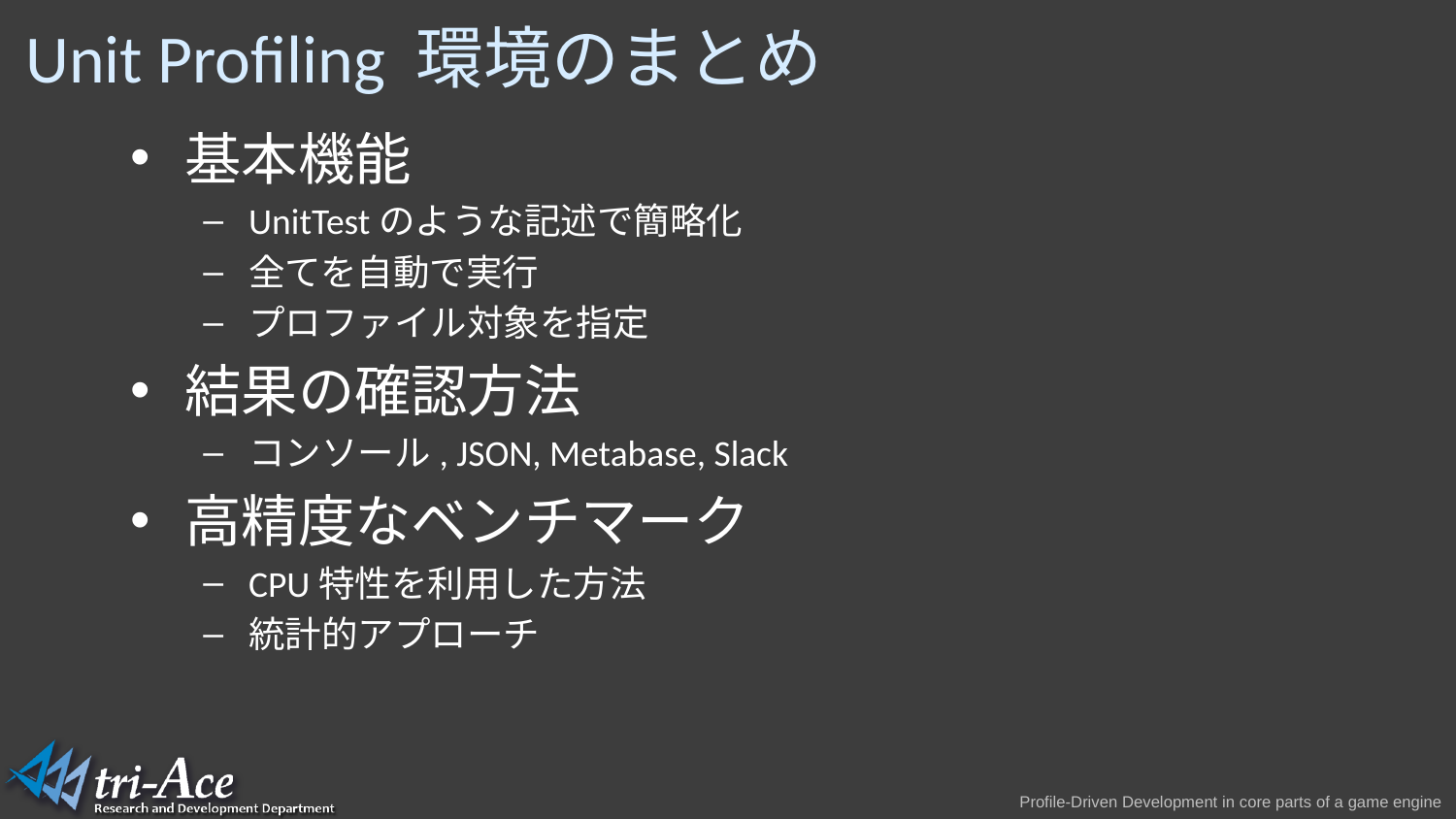

# Unit Profiling 環境のまとめ
基本機能
UnitTestのような記述で簡略化
全てを自動で実行
プロファイル対象を指定
結果の確認方法
コンソール, JSON, Metabase, Slack
高精度なベンチマーク
CPU特性を利用した方法
統計的アプローチ